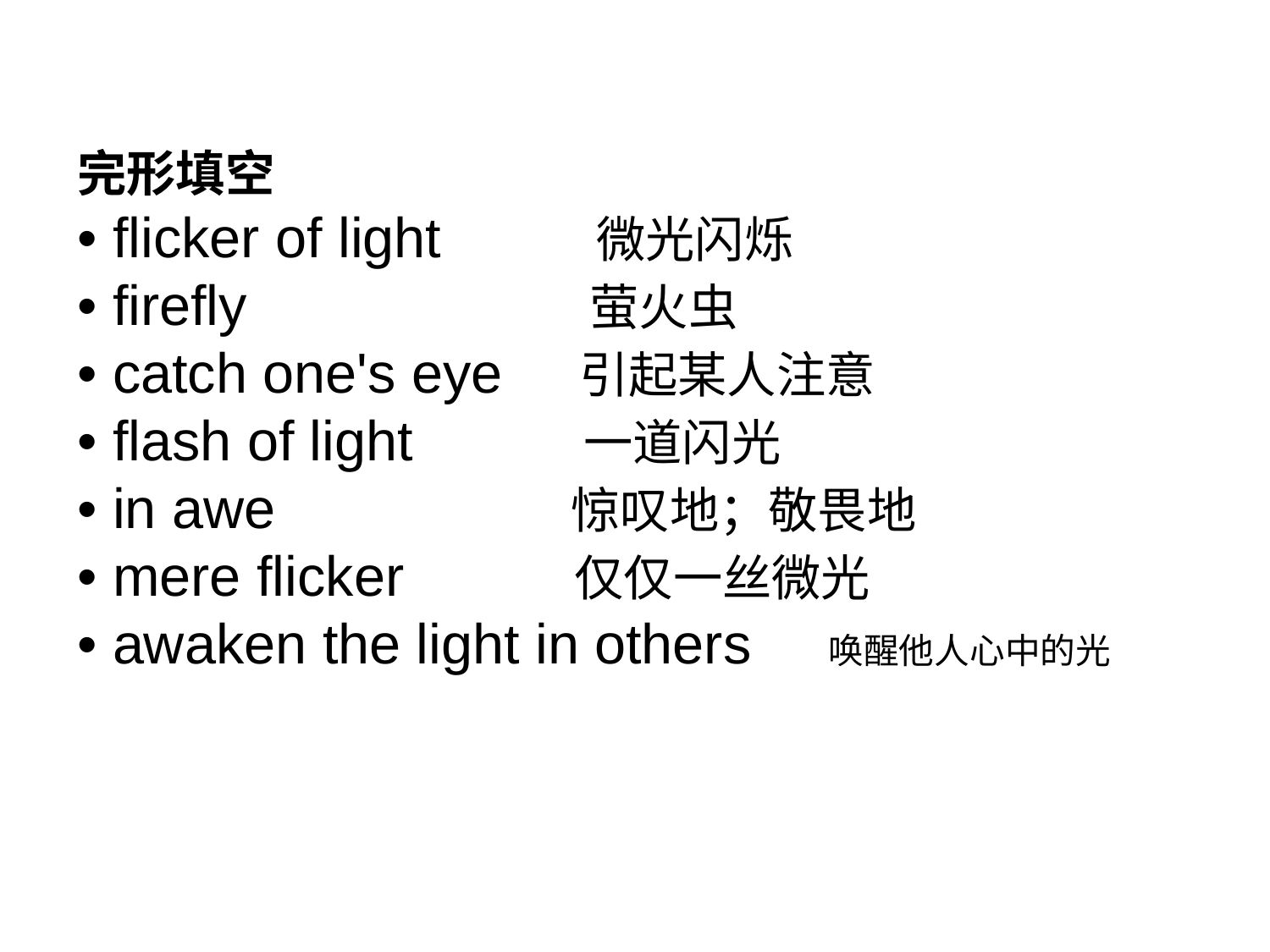

完形填空
• flicker of light         微光闪烁
• firefly                     萤火虫
• catch one's eye    引起某人注意
• flash of light          一道闪光
• in awe                  惊叹地；敬畏地
• mere flicker          仅仅一丝微光
• awaken the light in others    唤醒他人心中的光